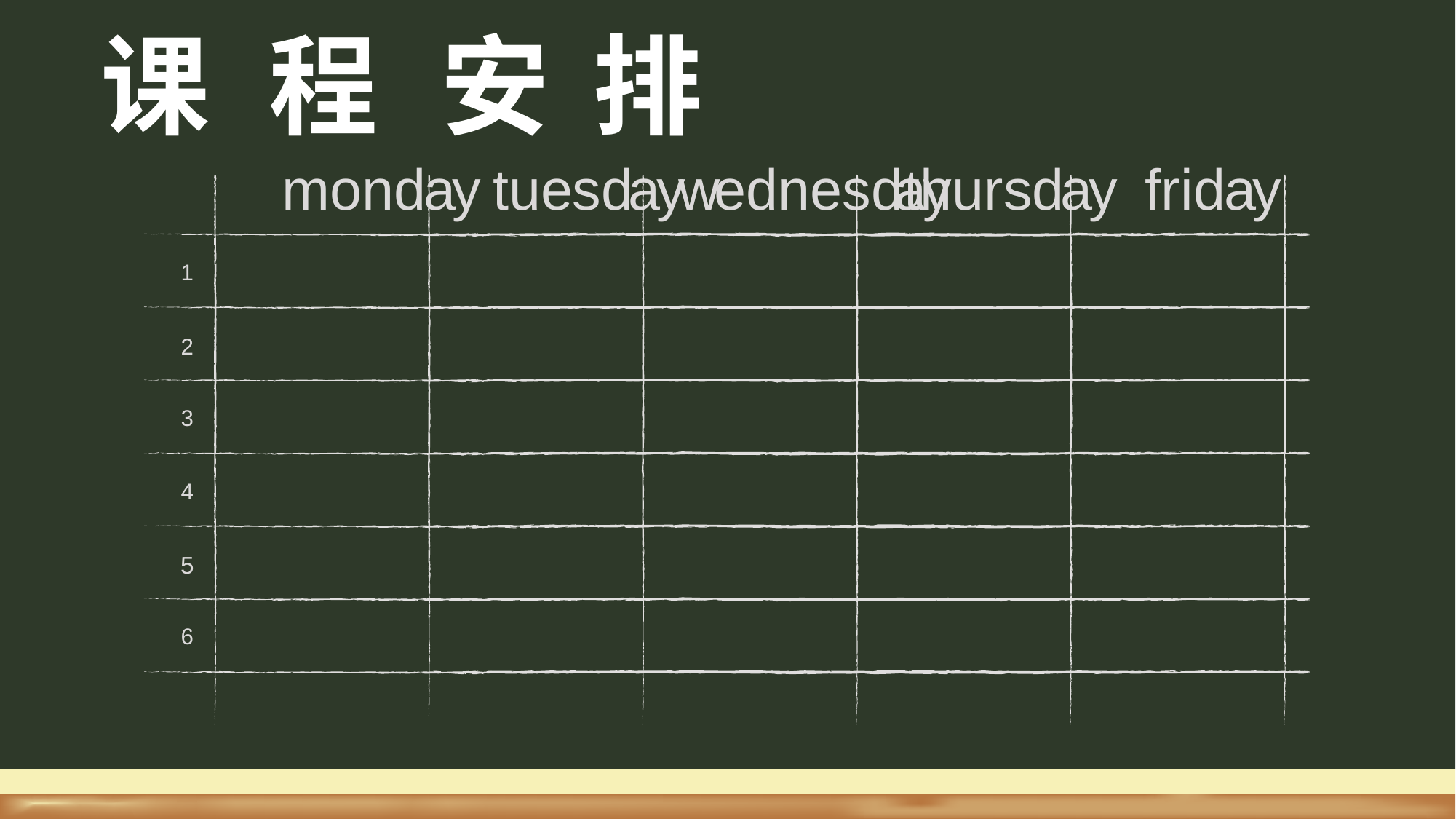

课
程
安
排
mond
a
y
f
r
id
a
y

1

2

3

4

5

6

tuesd
a
y
w
ednesd
a
y

thursd
a
y